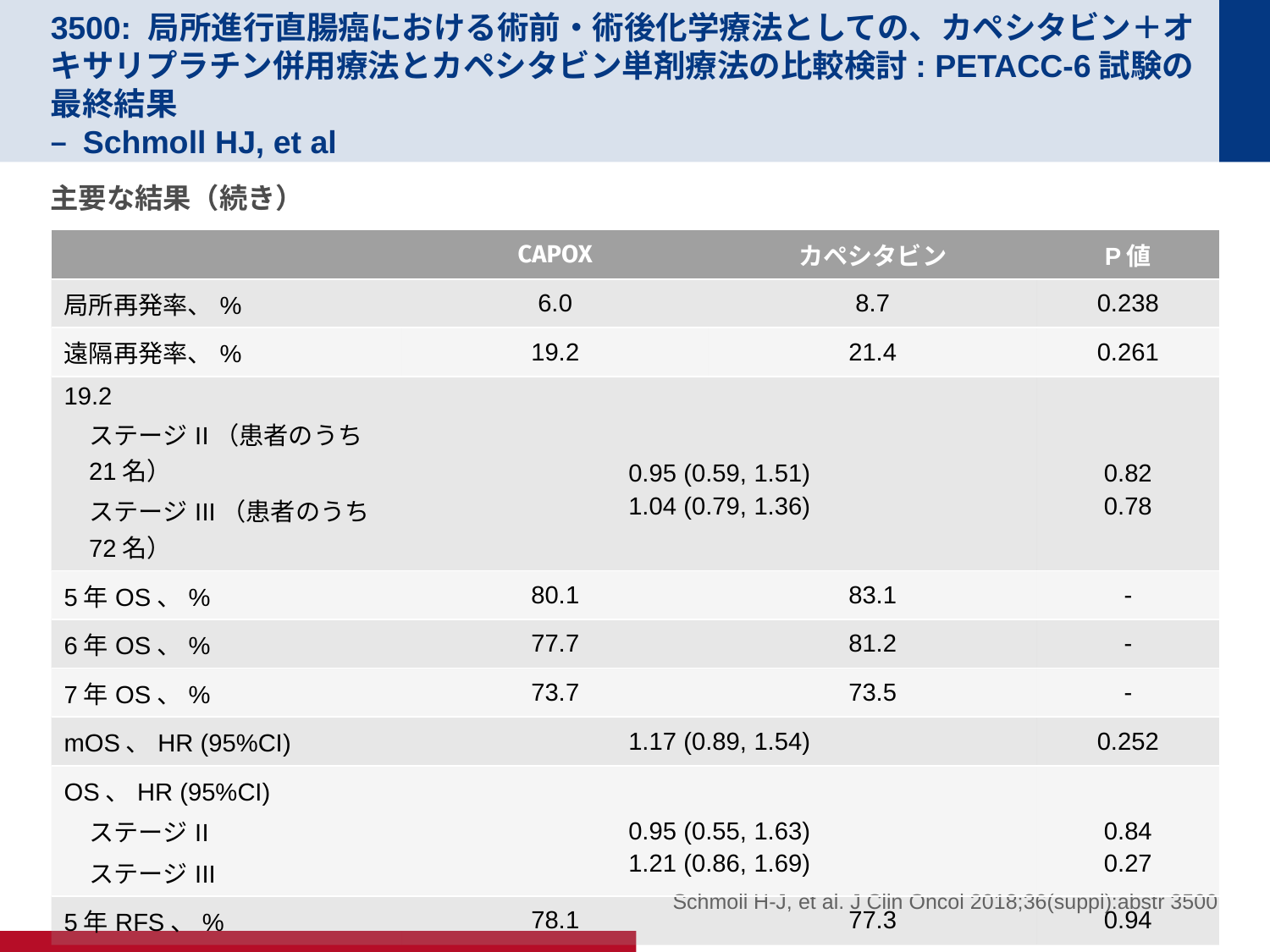

# 3500: 局所進行直腸癌における術前・術後化学療法としての、カペシタビン＋オキサリプラチン併用療法とカペシタビン単剤療法の比較検討: PETACC-6試験の最終結果 – Schmoll HJ, et al
主要な結果（続き）

|  | CAPOX | カペシタビン | P値 |
| --- | --- | --- | --- |
| 局所再発率、% | 6.0 | 8.7 | 0.238 |
| 遠隔再発率、% | 19.2 | 21.4 | 0.261 |
| 19.2 ステージII（患者のうち21名） ステージIII（患者のうち72名） | 0.95 (0.59, 1.51) 1.04 (0.79, 1.36) |  | 0.82 0.78 |
| 5年OS、% | 80.1 | 83.1 | - |
| 6年OS、% | 77.7 | 81.2 | - |
| 7年OS、% | 73.7 | 73.5 | - |
| mOS、HR (95%CI) | 1.17 (0.89, 1.54) |  | 0.252 |
| OS、HR (95%CI) ステージII ステージIII | 0.95 (0.55, 1.63) 1.21 (0.86, 1.69) |  | 0.84 0.27 |
| 5年RFS、% | 78.1 | 77.3 | 0.94 |
Schmoll H-J, et al. J Clin Oncol 2018;36(suppl):abstr 3500